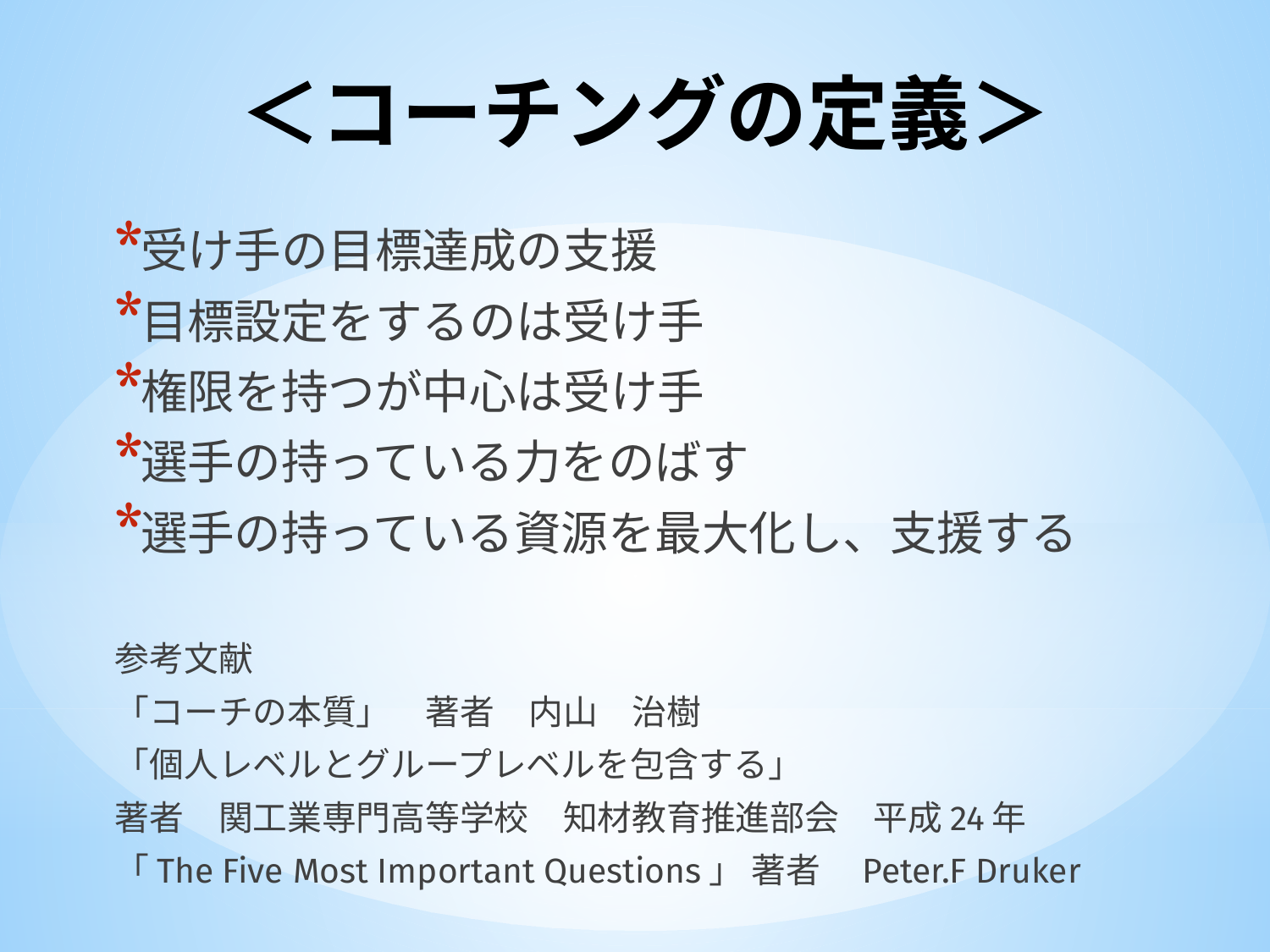

# ＜コーチングの定義＞
受け手の目標達成の支援
目標設定をするのは受け手
権限を持つが中心は受け手
選手の持っている力をのばす
選手の持っている資源を最大化し、支援する

参考文献
「コーチの本質」　著者　内山　治樹
「個人レベルとグループレベルを包含する」
著者　関工業専門高等学校　知材教育推進部会　平成24年
「The Five Most Important Questions」 著者　Peter.F Druker